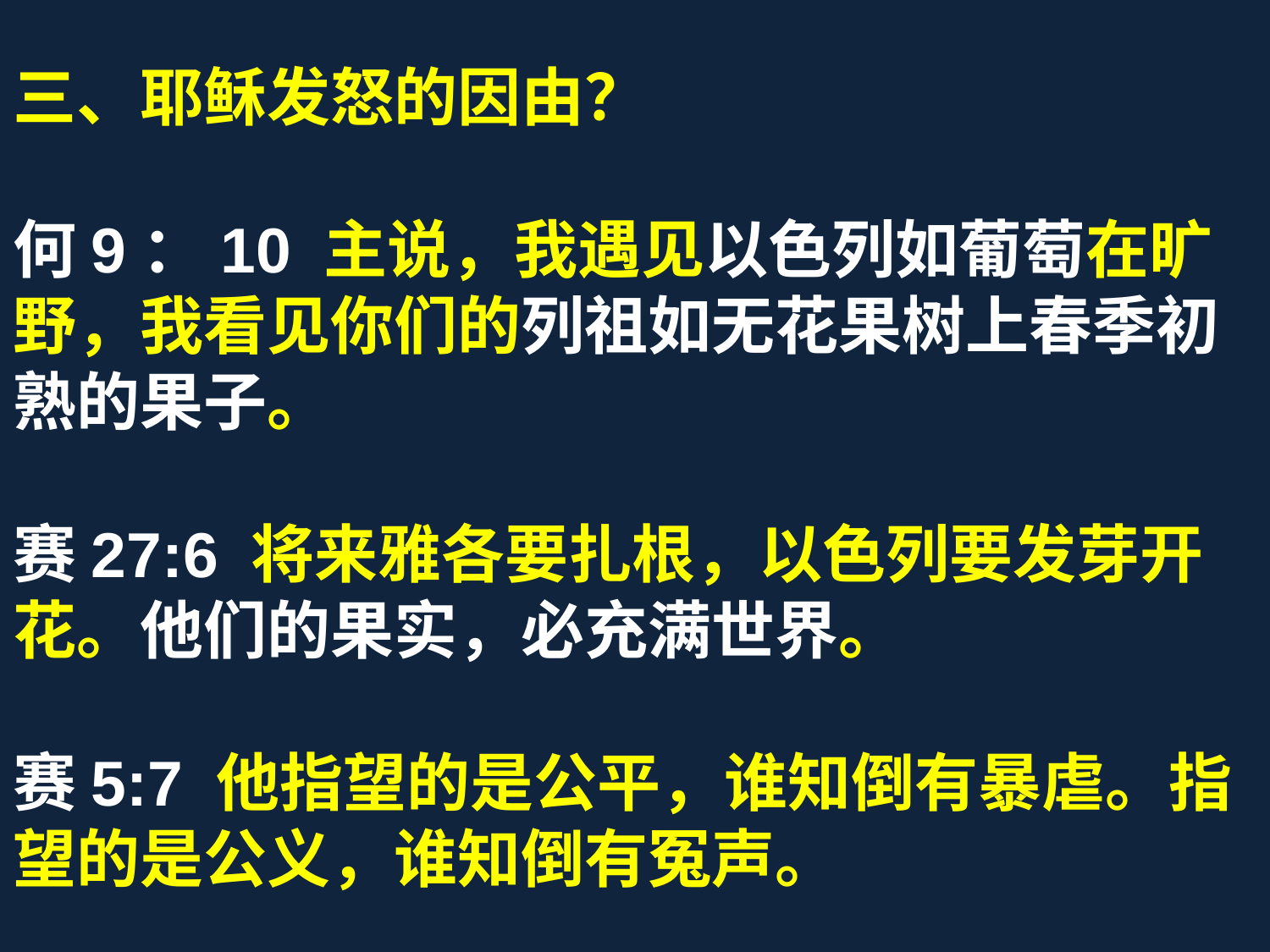

三、耶稣发怒的因由？
何9：10 主说，我遇见以色列如葡萄在旷野，我看见你们的列祖如无花果树上春季初熟的果子。
赛27:6 将来雅各要扎根，以色列要发芽开花。他们的果实，必充满世界。
赛5:7 他指望的是公平，谁知倒有暴虐。指望的是公义，谁知倒有冤声。